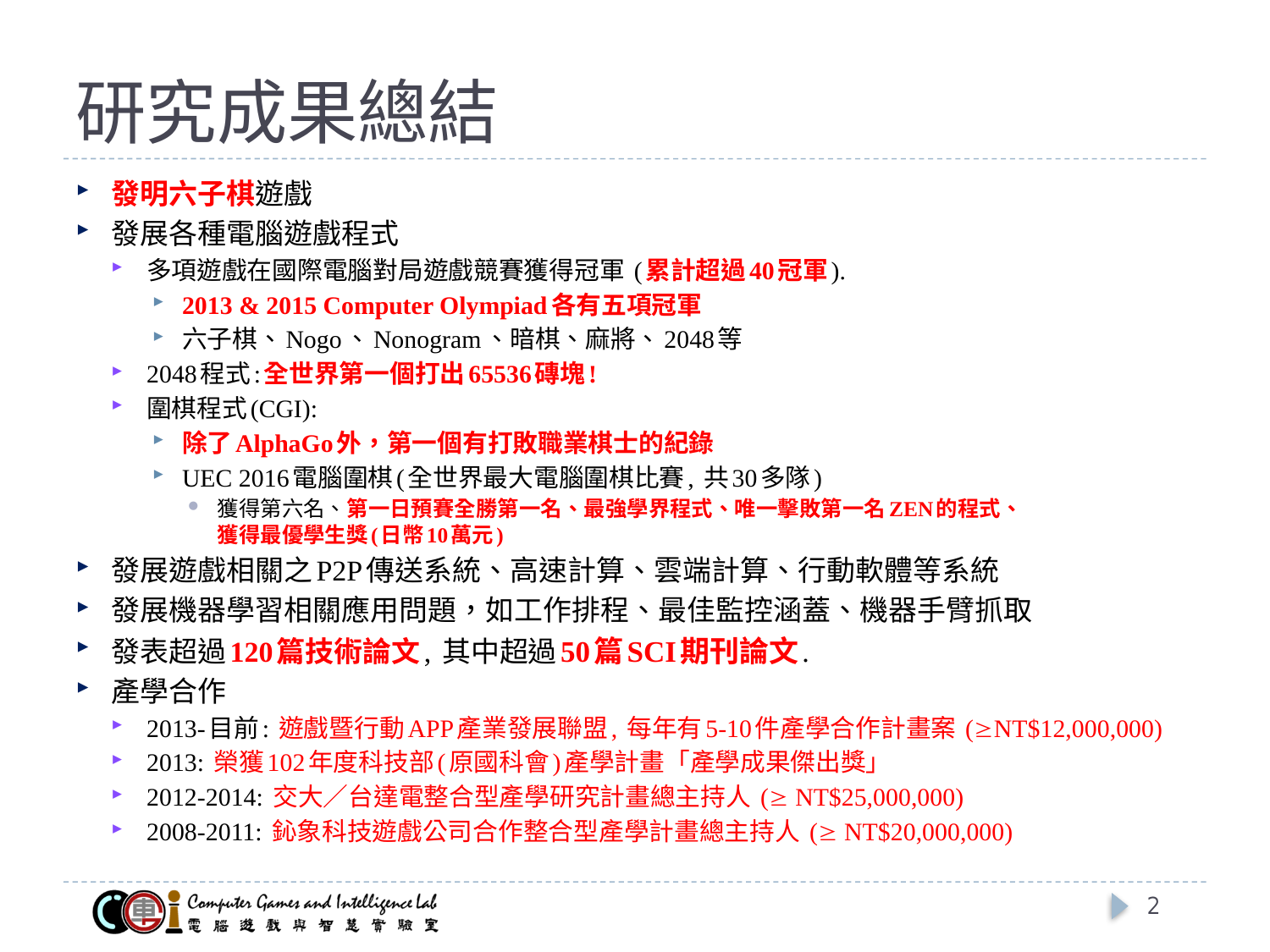

# 研究成果總結
發明六子棋遊戲
發展各種電腦遊戲程式
多項遊戲在國際電腦對局遊戲競賽獲得冠軍 (累計超過40冠軍).
2013 & 2015 Computer Olympiad各有五項冠軍
六子棋、Nogo、Nonogram、暗棋、麻將、2048等
2048程式:全世界第一個打出65536磚塊!
圍棋程式(CGI):
除了AlphaGo外，第一個有打敗職業棋士的紀錄
UEC 2016電腦圍棋(全世界最大電腦圍棋比賽, 共30多隊)
獲得第六名、第一日預賽全勝第一名、最強學界程式、唯一擊敗第一名ZEN的程式、
獲得最優學生獎(日幣10萬元)
發展遊戲相關之P2P傳送系統、高速計算、雲端計算、行動軟體等系統
發展機器學習相關應用問題，如工作排程、最佳監控涵蓋、機器手臂抓取
發表超過120篇技術論文, 其中超過50篇SCI期刊論文.
產學合作
2013-目前: 遊戲暨行動APP產業發展聯盟, 每年有5-10件產學合作計畫案 (≥NT$12,000,000)
2013: 榮獲102年度科技部(原國科會)產學計畫「產學成果傑出獎」
2012-2014: 交大／台達電整合型產學研究計畫總主持人 (≥ NT$25,000,000)
2008-2011: 鈊象科技遊戲公司合作整合型產學計畫總主持人 (≥ NT$20,000,000)

2